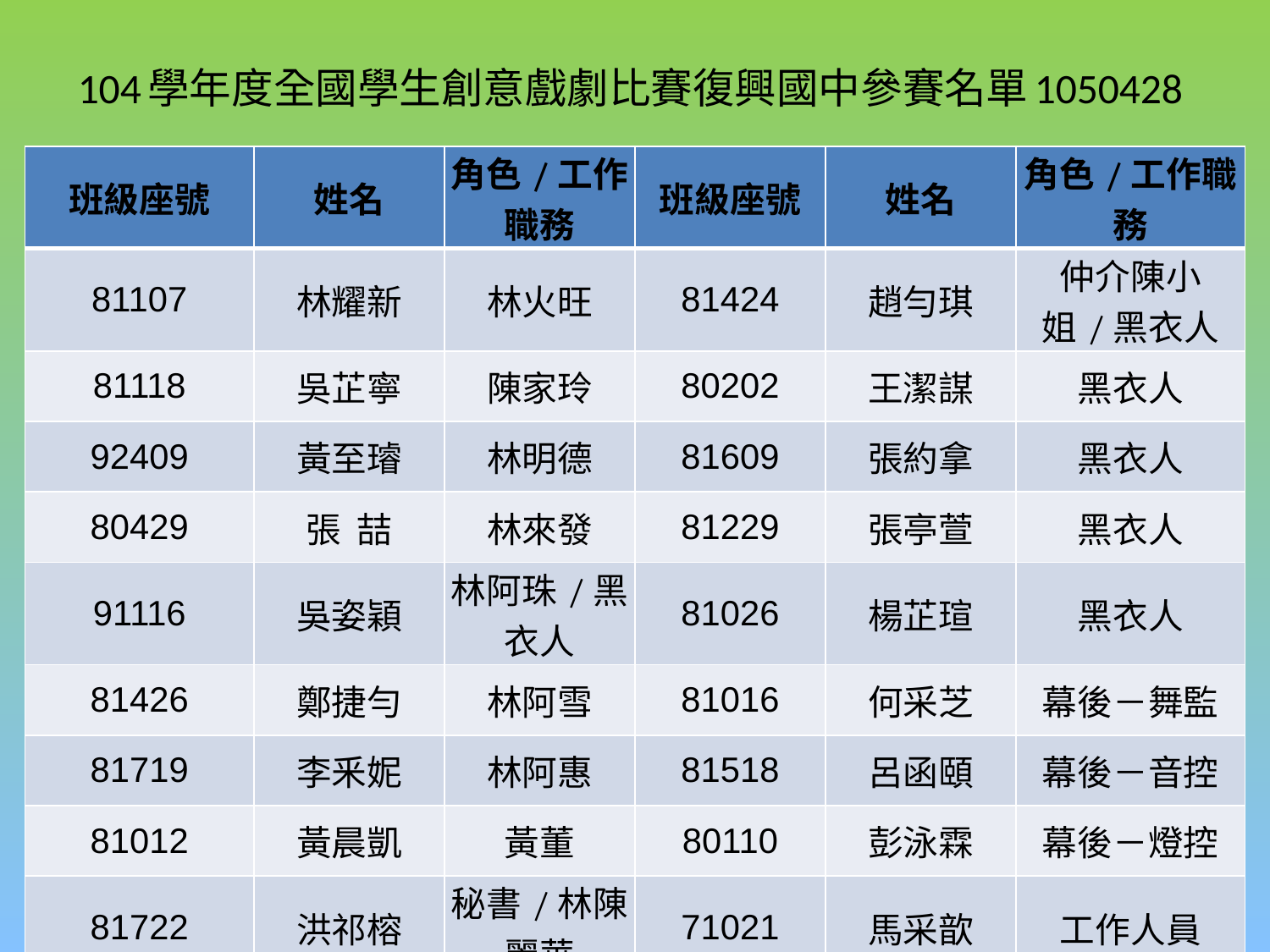

# 104學年度全國學生創意戲劇比賽復興國中參賽名單1050428
| 班級座號 | 姓名 | 角色/工作職務 | 班級座號 | 姓名 | 角色/工作職務 |
| --- | --- | --- | --- | --- | --- |
| 81107 | 林耀新 | 林火旺 | 81424 | 趙勻琪 | 仲介陳小姐/黑衣人 |
| 81118 | 吳芷寧 | 陳家玲 | 80202 | 王潔謀 | 黑衣人 |
| 92409 | 黃至璿 | 林明德 | 81609 | 張約拿 | 黑衣人 |
| 80429 | 張 喆 | 林來發 | 81229 | 張亭萱 | 黑衣人 |
| 91116 | 吳姿穎 | 林阿珠/黑衣人 | 81026 | 楊芷瑄 | 黑衣人 |
| 81426 | 鄭捷勻 | 林阿雪 | 81016 | 何采芝 | 幕後－舞監 |
| 81719 | 李釆妮 | 林阿惠 | 81518 | 呂函頤 | 幕後－音控 |
| 81012 | 黃晨凱 | 黃董 | 80110 | 彭泳霖 | 幕後－燈控 |
| 81722 | 洪祁榕 | 秘書/林陳麗華 | 71021 | 馬采歆 | 工作人員 |
|  |  |  | 71416 | 王亮歡 | 工作人員 |